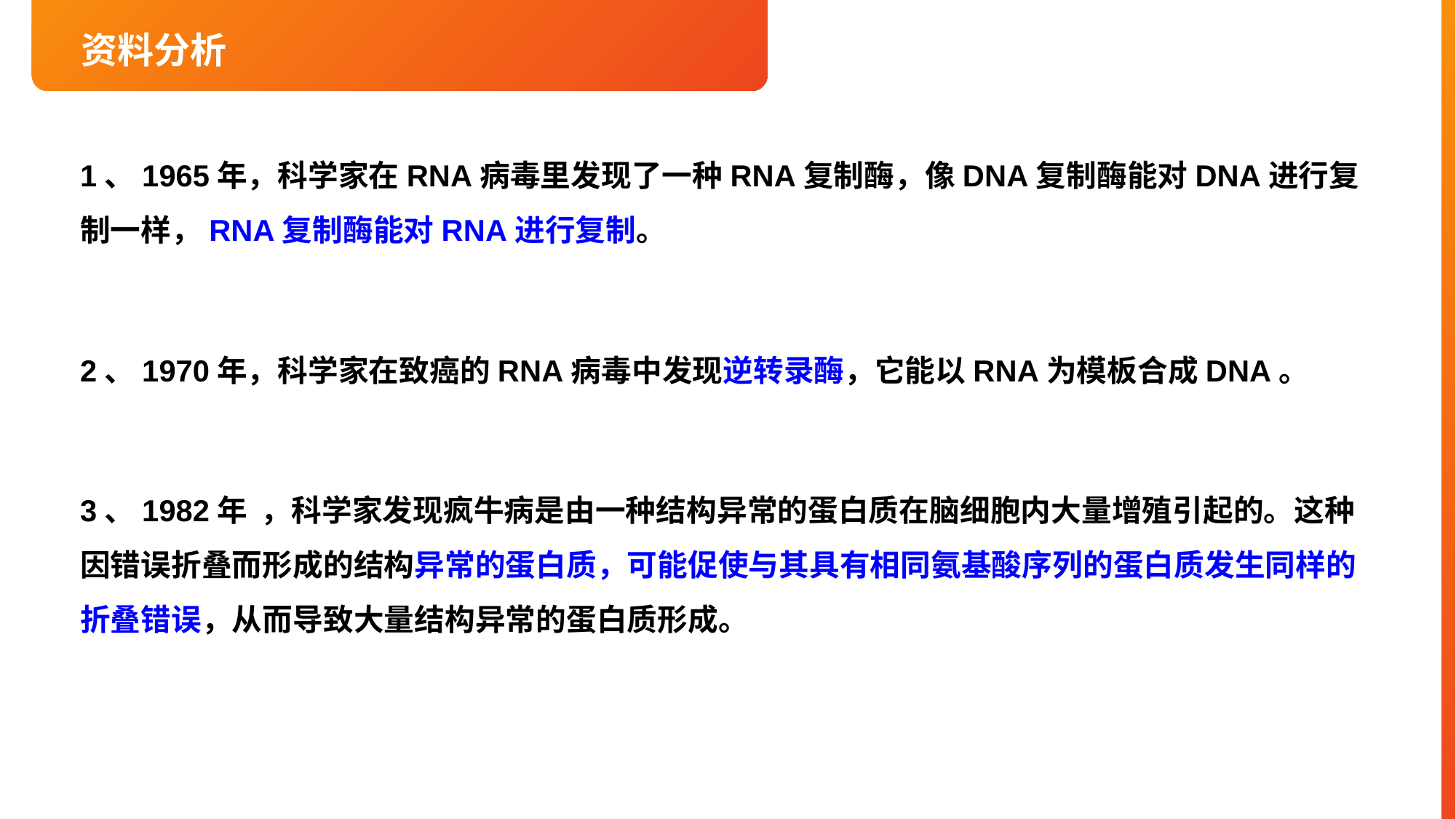

资料分析
1、1965年，科学家在RNA病毒里发现了一种RNA复制酶，像DNA复制酶能对DNA进行复制一样，RNA复制酶能对RNA进行复制。
2、1970年，科学家在致癌的RNA病毒中发现逆转录酶，它能以RNA为模板合成DNA。
3、1982年  ，科学家发现疯牛病是由一种结构异常的蛋白质在脑细胞内大量增殖引起的。这种因错误折叠而形成的结构异常的蛋白质，可能促使与其具有相同氨基酸序列的蛋白质发生同样的折叠错误，从而导致大量结构异常的蛋白质形成。